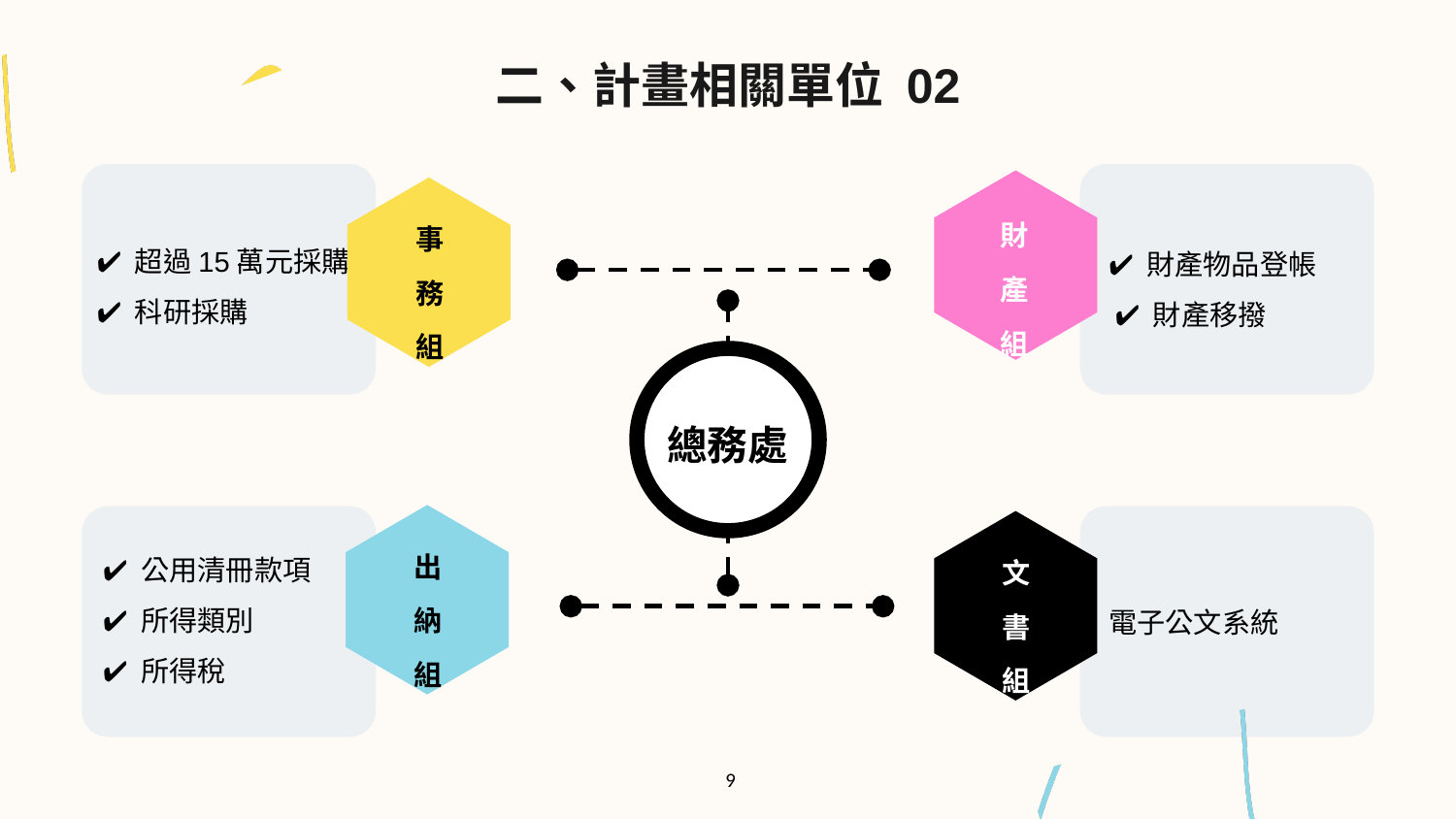

二、計畫相關單位 02

財產組
事務組
✔ 超過15萬元採購
✔ 科研採購

✔ 財產物品登帳
 ✔ 財產移撥

總務處

出納組
文書組
✔ 公用清冊款項
✔ 所得類別
✔ 所得稅
電子公文系統

9